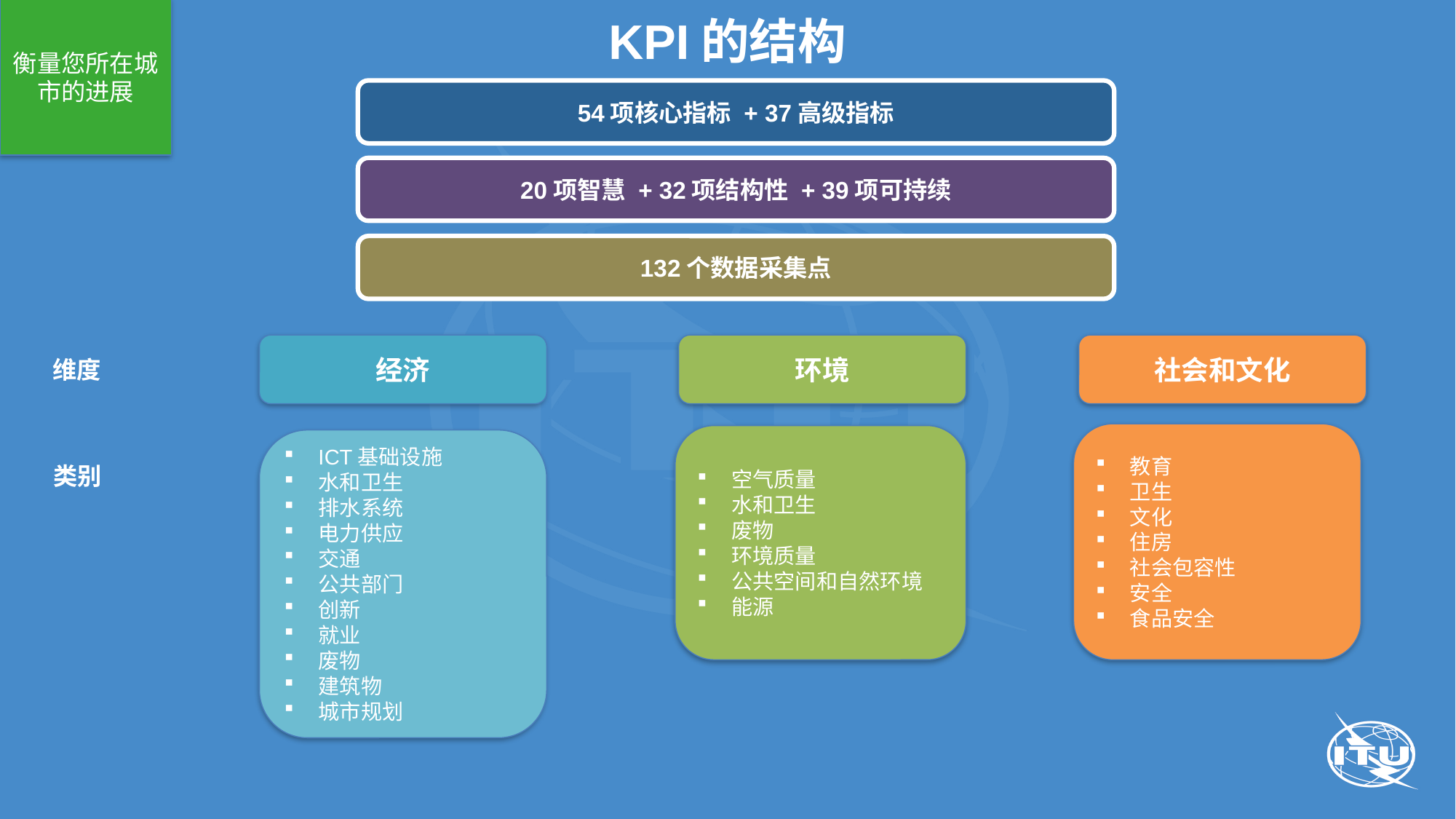

衡量您所在城市的进展
KPI的结构
54项核心指标 + 37高级指标
20项智慧 + 32项结构性 + 39项可持续
132个数据采集点
经济
环境
社会和文化
维度
教育
卫生
文化
住房
社会包容性
安全
食品安全
空气质量
水和卫生
废物
环境质量
公共空间和自然环境
能源

ICT基础设施
水和卫生
排水系统
电力供应
交通
公共部门
创新
就业
废物
建筑物
城市规划

类别